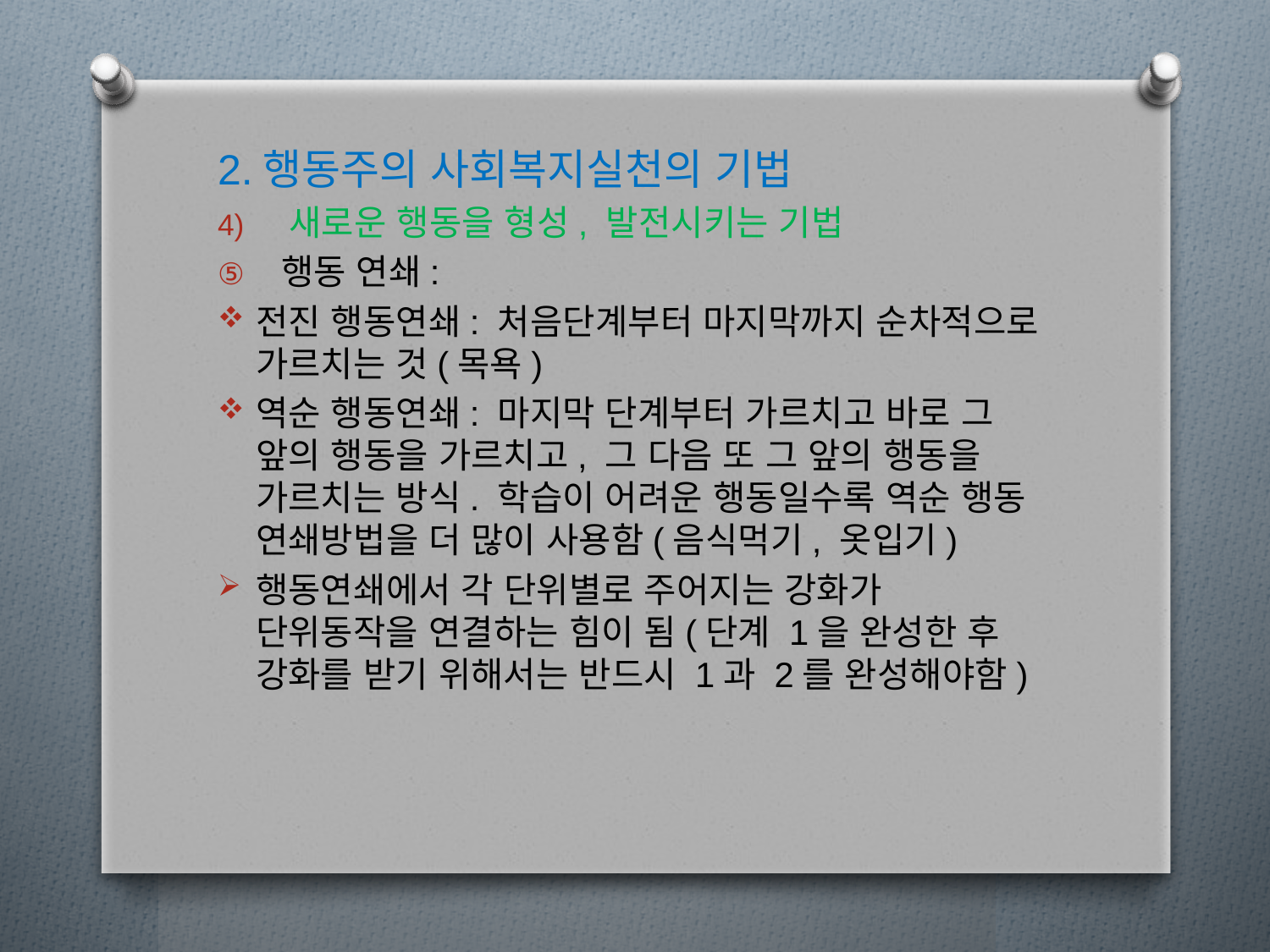

2.행동주의 사회복지실천의 기법
새로운 행동을 형성, 발전시키는 기법
행동 연쇄:
전진 행동연쇄: 처음단계부터 마지막까지 순차적으로 가르치는 것(목욕)
역순 행동연쇄: 마지막 단계부터 가르치고 바로 그 앞의 행동을 가르치고, 그 다음 또 그 앞의 행동을 가르치는 방식. 학습이 어려운 행동일수록 역순 행동 연쇄방법을 더 많이 사용함(음식먹기, 옷입기)
행동연쇄에서 각 단위별로 주어지는 강화가 단위동작을 연결하는 힘이 됨(단계 1을 완성한 후 강화를 받기 위해서는 반드시 1과 2를 완성해야함)